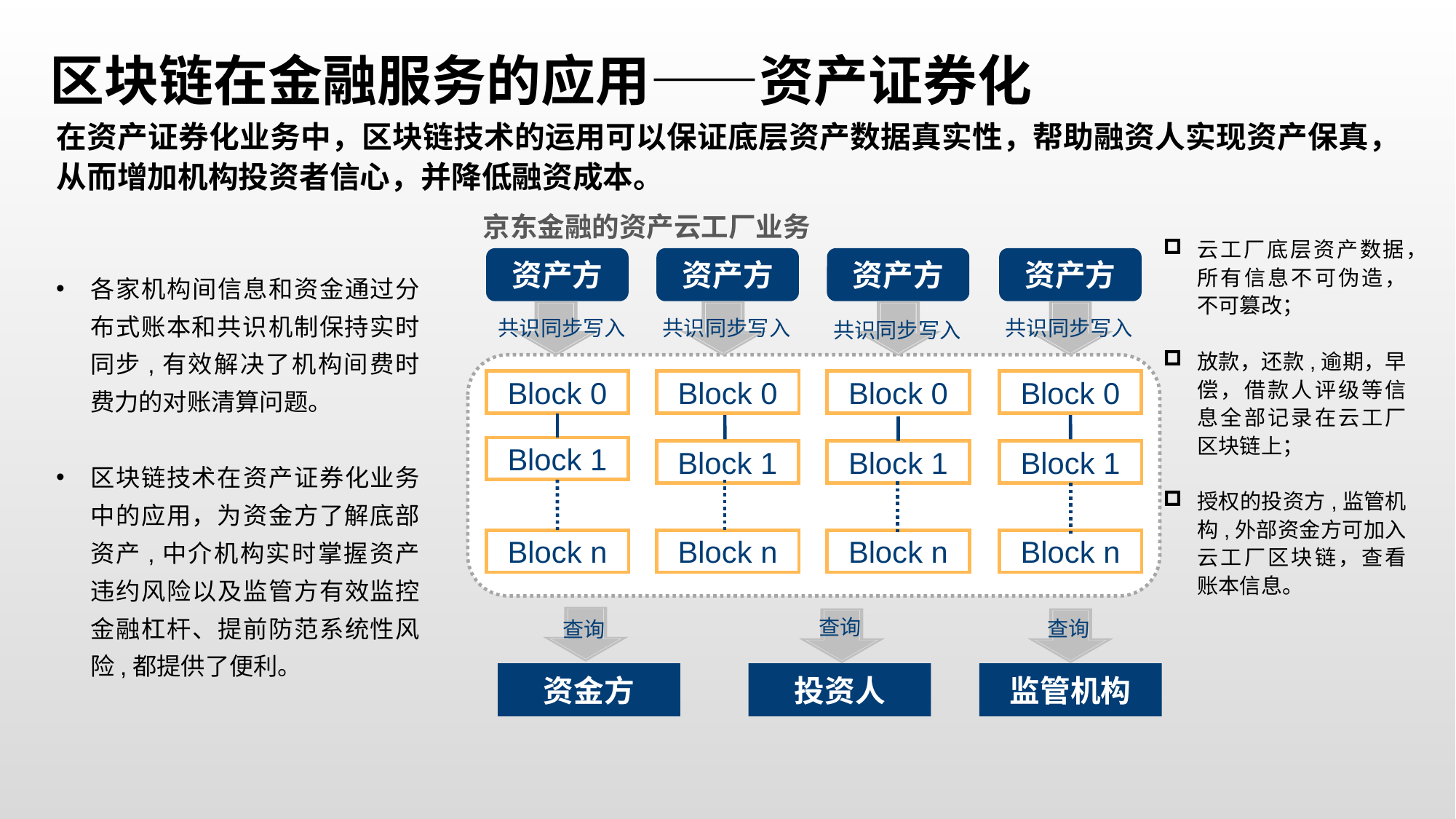

区块链在金融服务的应用——资产证券化
在资产证券化业务中，区块链技术的运用可以保证底层资产数据真实性，帮助融资人实现资产保真，从而增加机构投资者信心，并降低融资成本。
京东金融的资产云工厂业务
云工厂底层资产数据，所有信息不可伪造，不可篡改；

放款，还款,逾期，早偿，借款人评级等信息全部记录在云工厂区块链上；

授权的投资方,监管机构,外部资金方可加入云工厂区块链，查看账本信息。
资产方
资产方
资产方
资产方
各家机构间信息和资金通过分布式账本和共识机制保持实时同步,有效解决了机构间费时费力的对账清算问题。

区块链技术在资产证券化业务中的应用，为资金方了解底部资产,中介机构实时掌握资产违约风险以及监管方有效监控金融杠杆、提前防范系统性风险,都提供了便利。

共识同步写入
共识同步写入
共识同步写入
共识同步写入

Block 0
Block 0
Block 0
Block 0
Block 1
Block 1
Block 1
Block 1
Block n
Block n
Block n
Block n

查询
查询
查询
资金方
投资人
监管机构